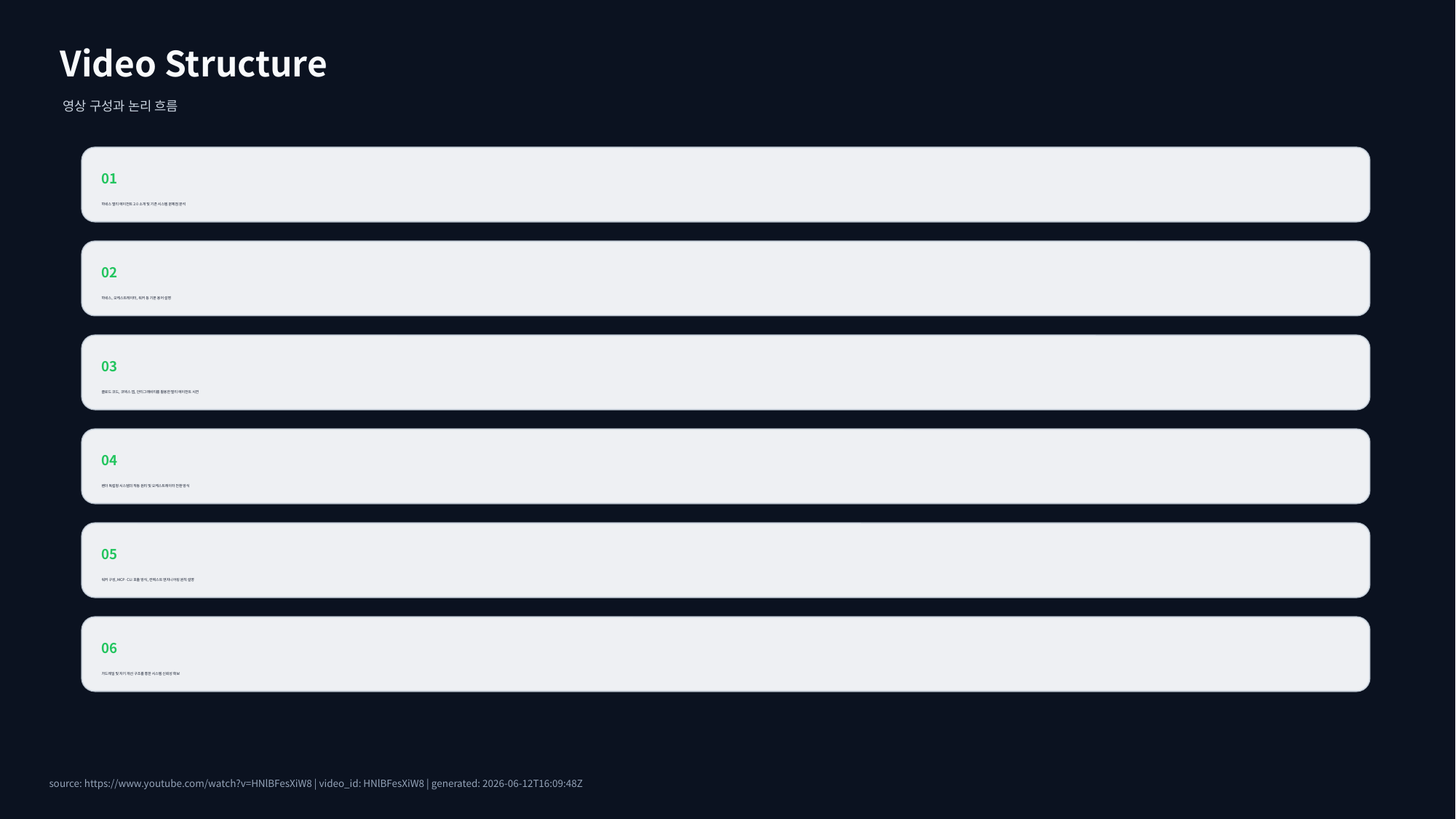

Video Structure
영상 구성과 논리 흐름

01
하네스 멀티 에이전트 2.0 소개 및 기존 시스템 문제점 분석

02
하네스, 오케스트레이터, 워커 등 기본 용어 설명

03
클로드 코드, 코덱스 앱, 안티그래비티를 활용한 멀티 에이전트 시연

04
벤더 독립형 시스템의 작동 원리 및 오케스트레이터 전환 방식

05
워커 구성, MCP·CLI 호출 방식, 컨텍스트 엔지니어링 원칙 설명

06
가드레일 및 자기 개선 구조를 통한 시스템 신뢰성 확보
source: https://www.youtube.com/watch?v=HNlBFesXiW8 | video_id: HNlBFesXiW8 | generated: 2026-06-12T16:09:48Z